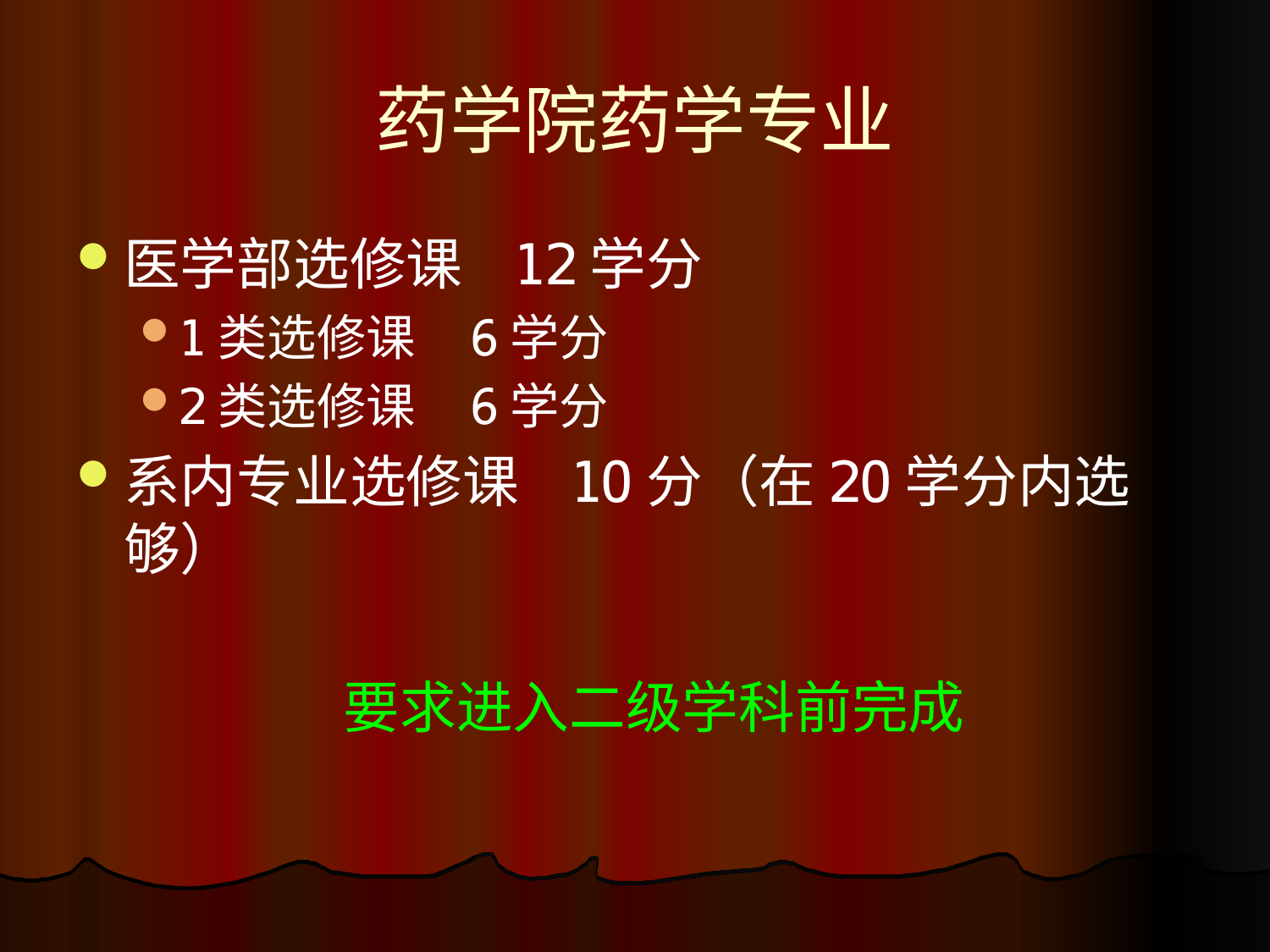

# 药学院药学专业
医学部选修课   12学分
1类选修课    6学分
2类选修课    6学分
系内专业选修课   10分（在20学分内选够）

要求进入二级学科前完成